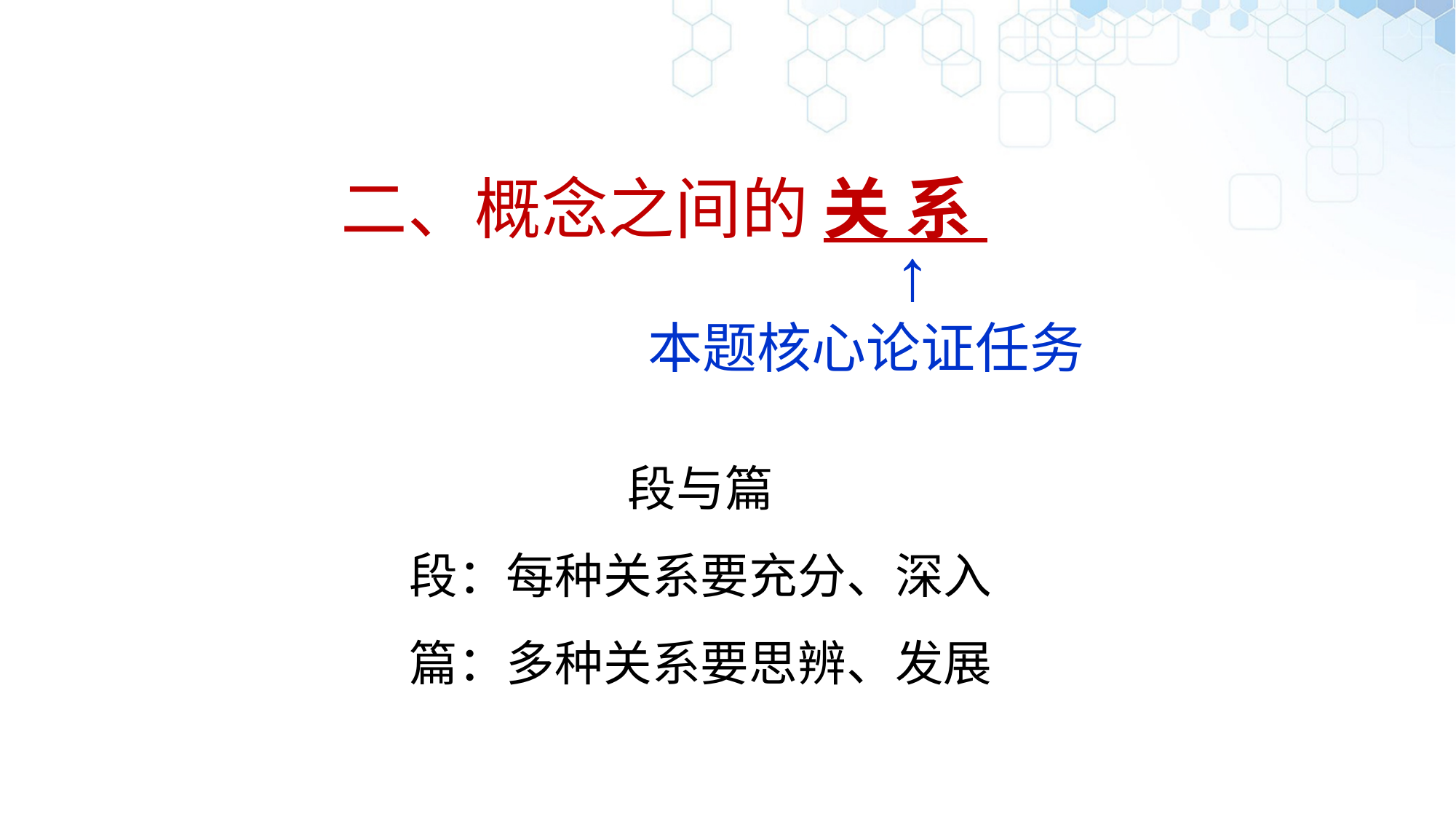

二、概念之间的 关 系
                          本题核心论证任务

↑
段与篇
段：每种关系要充分、深入
篇：多种关系要思辨、发展